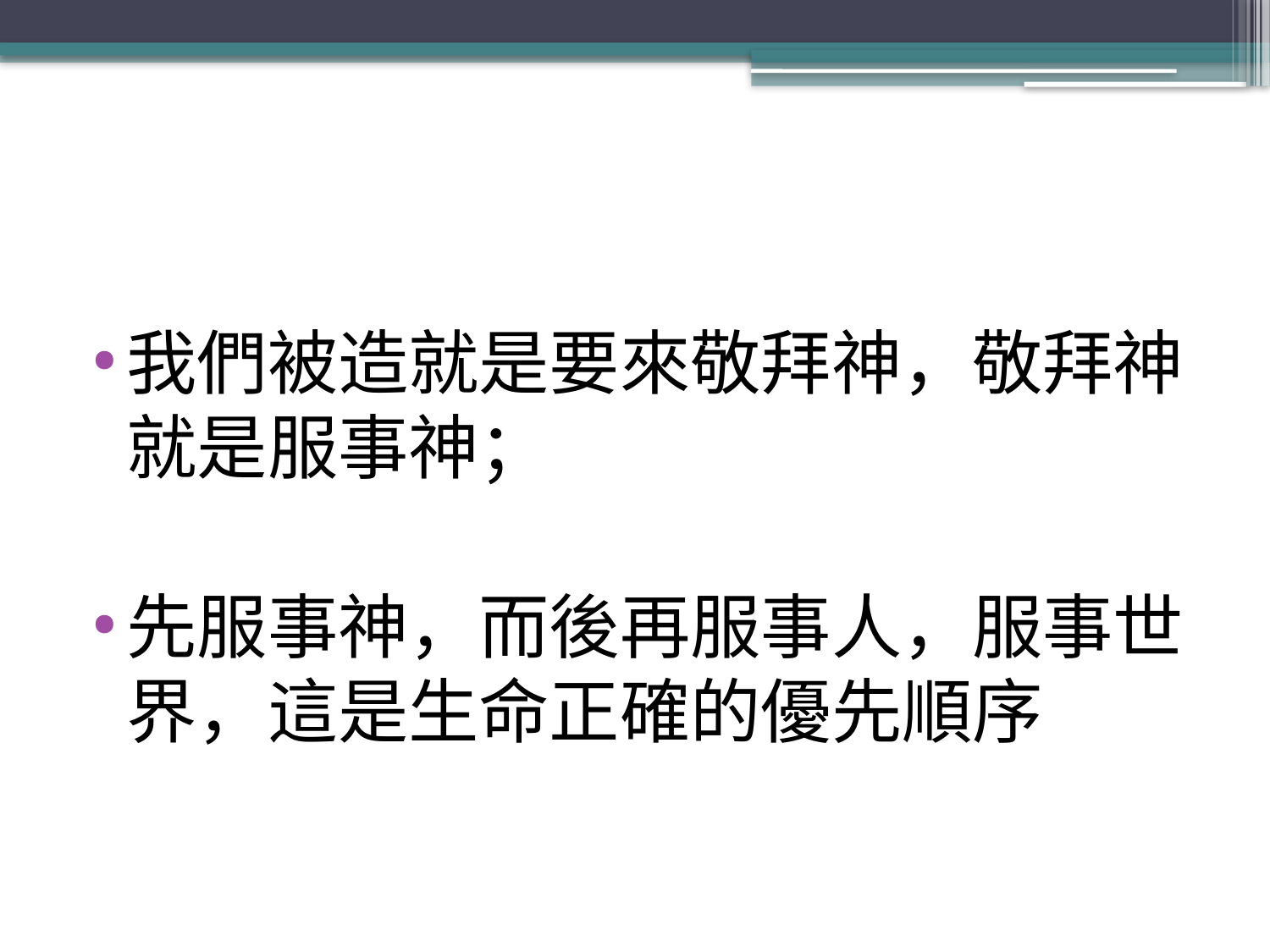

#
我們被造就是要來敬拜神，敬拜神就是服事神；

先服事神，而後再服事人，服事世界，這是生命正確的優先順序